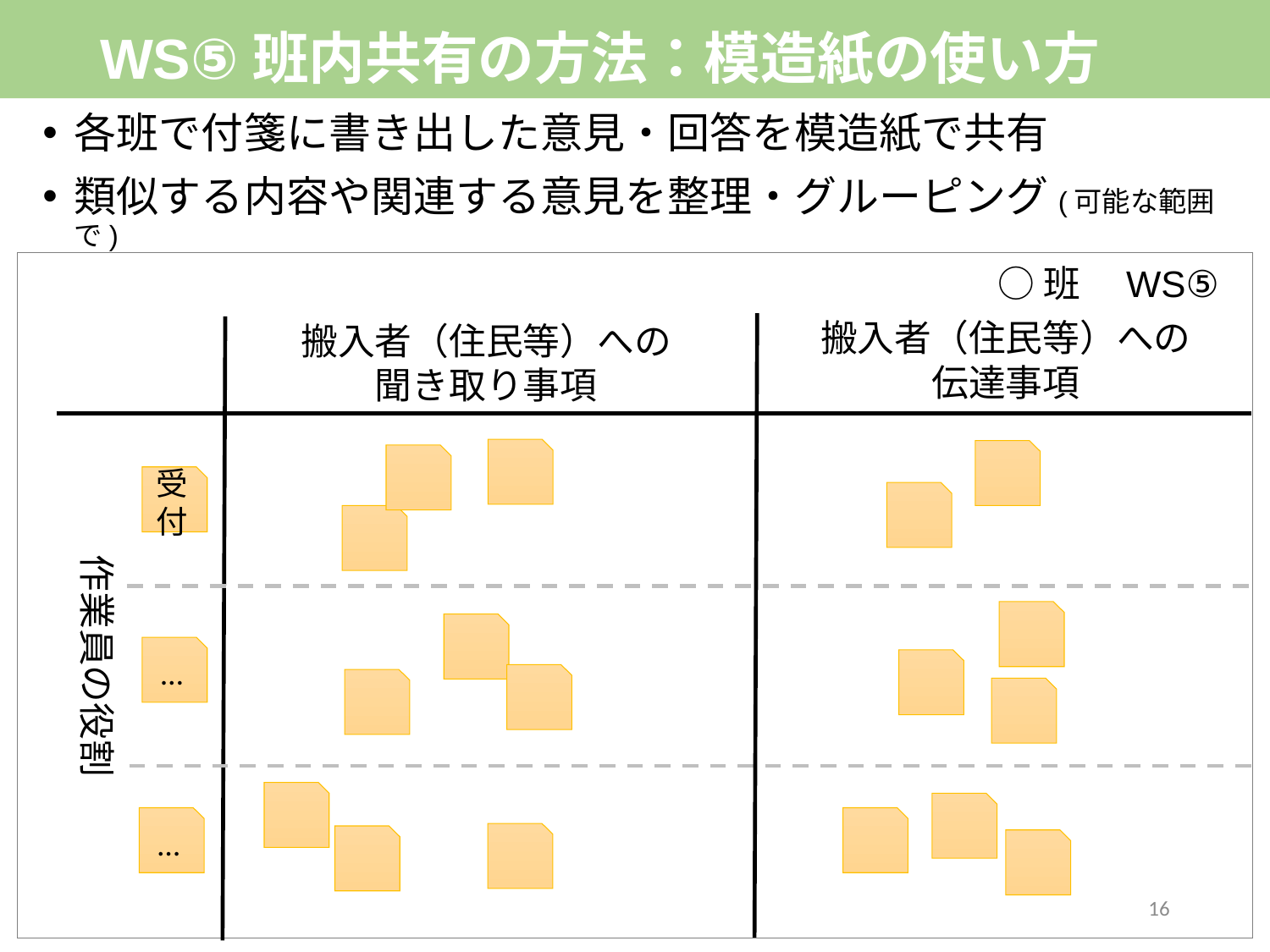

# WS⑤班内共有の方法：模造紙の使い方
各班で付箋に書き出した意見・回答を模造紙で共有
類似する内容や関連する意見を整理・グルーピング(可能な範囲で)

○班　WS⑤
搬入者（住民等）への
伝達事項
搬入者（住民等）への
聞き取り事項
作業員の役割

受付

…

…

16